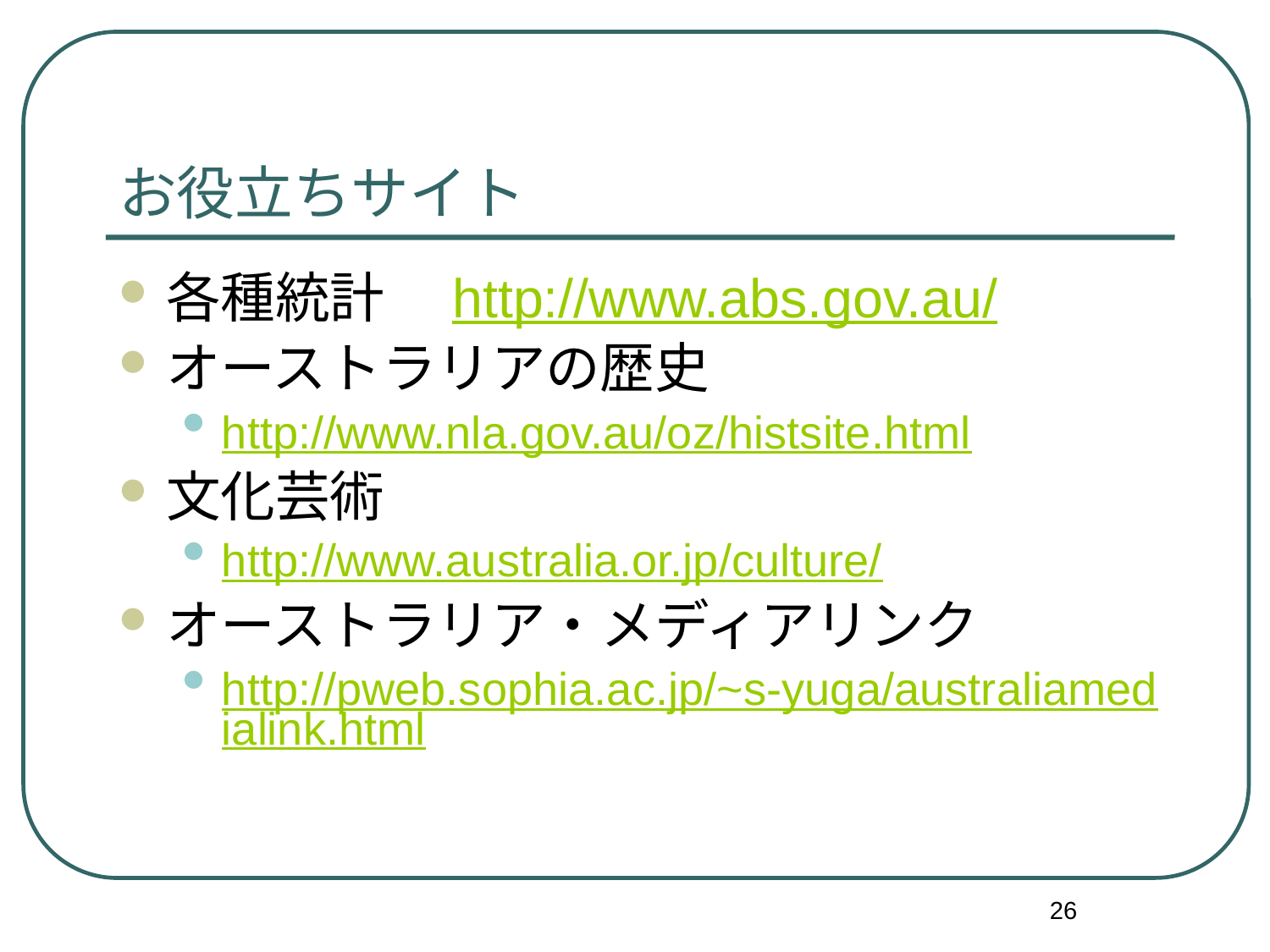

# お役立ちサイト
各種統計　http://www.abs.gov.au/
オーストラリアの歴史
http://www.nla.gov.au/oz/histsite.html
文化芸術
http://www.australia.or.jp/culture/
オーストラリア・メディアリンク
http://pweb.sophia.ac.jp/~s-yuga/australiamedialink.html
26